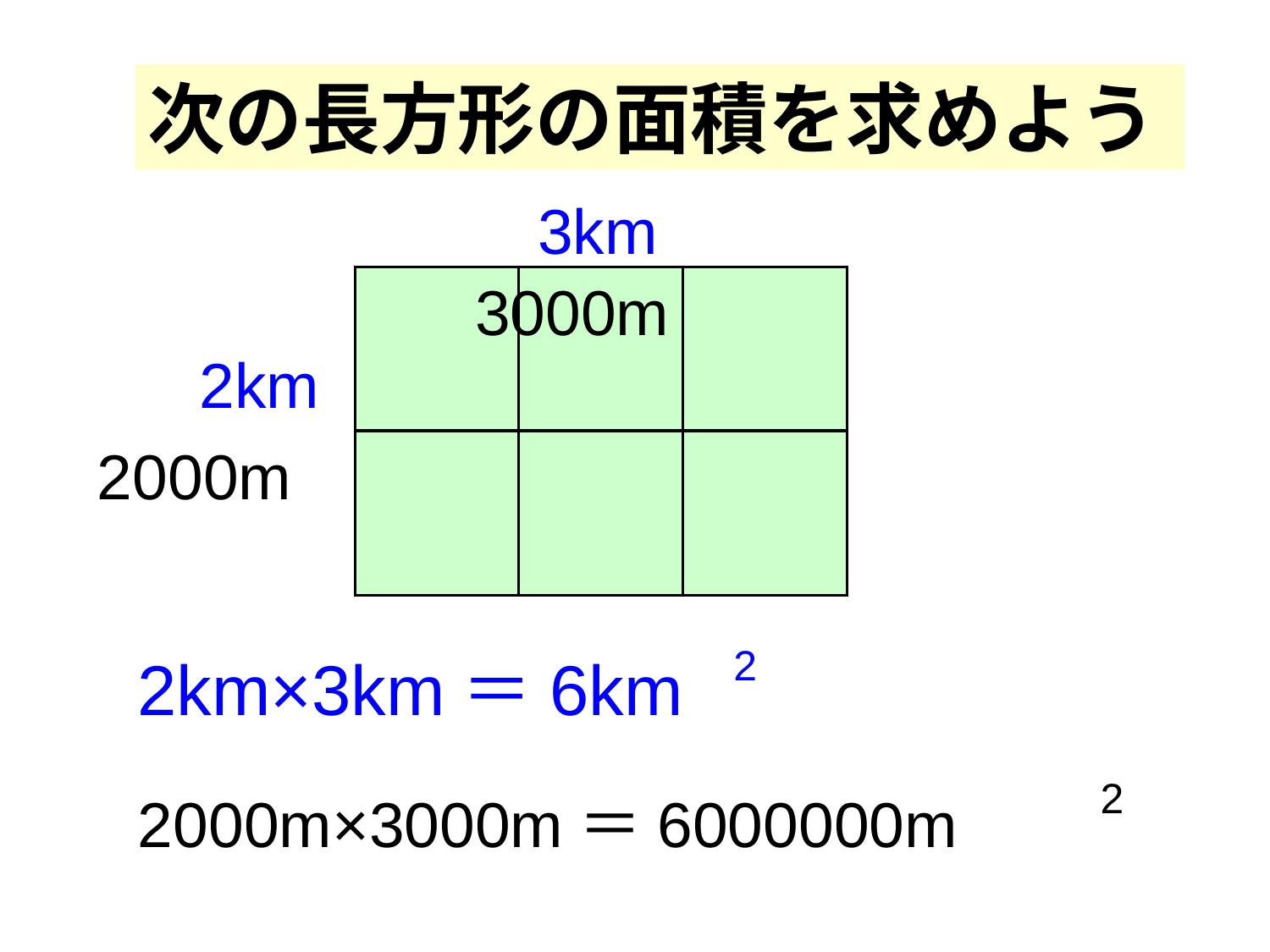

次の長方形の面積を求めよう
3km
3000m

2km
2000m
2
2km×3km＝6km
2
2000m×3000m＝6000000m